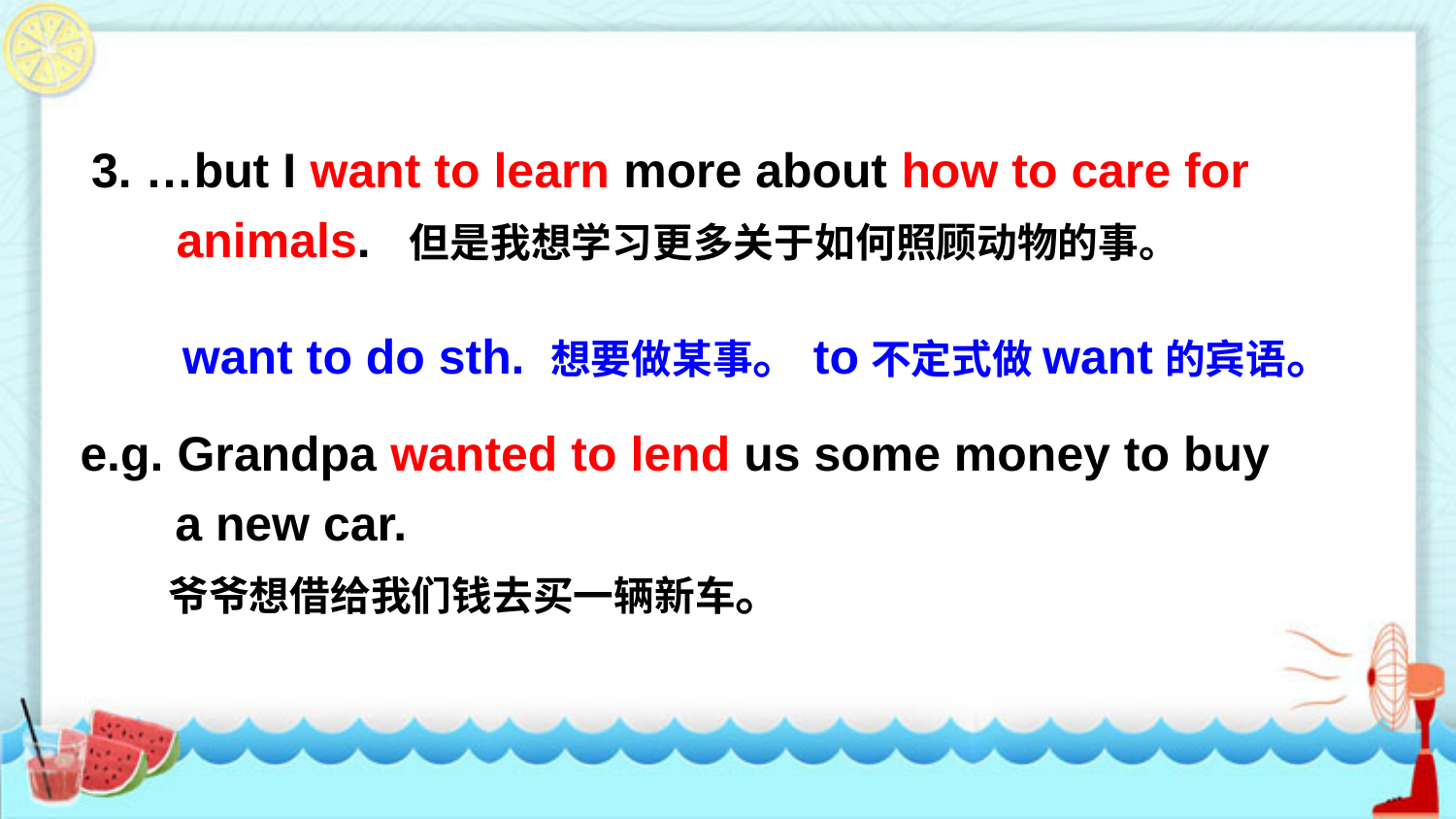

3. …but I want to learn more about how to care for animals.  但是我想学习更多关于如何照顾动物的事。
want to do sth. 想要做某事。to不定式做want的宾语。
e.g. Grandpa wanted to lend us some money to buy
       a new car.
       爷爷想借给我们钱去买一辆新车。